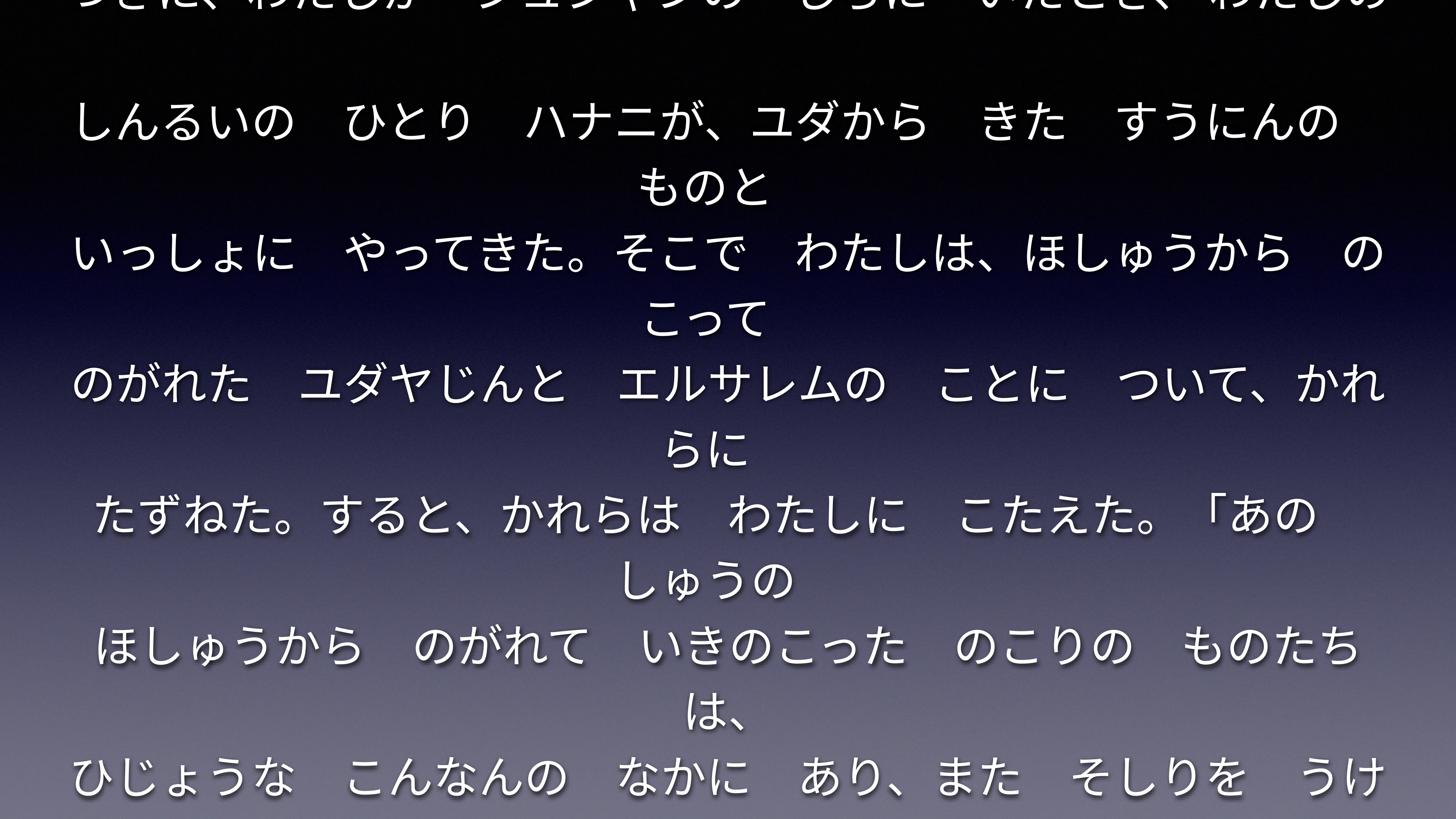

ハカルヤのこ　ネヘミヤの　ことば。だいにじゅうねんの　キスレウの
つきに、わたしが　シュシャンの　しろに　いたとき、 わたしの
しんるいの　ひとり　ハナニが、ユダから　きた　すうにんの　ものと
いっしょに　やってきた。そこで　わたしは、ほしゅうから　のこって
のがれた　ユダヤじんと　エルサレムの　ことに　ついて、かれらに
たずねた。すると、かれらは　わたしに　こたえた。「あの　しゅうの
ほしゅうから　のがれて　いきのこった　のこりの　ものたちは、
ひじょうな　こんなんの　なかに　あり、また　そしりを　うけています。
そのうえ、　エルサレムの　じょうへきは　くずされ、
そのもんは　ひで　やきはらわれた　ままです。」